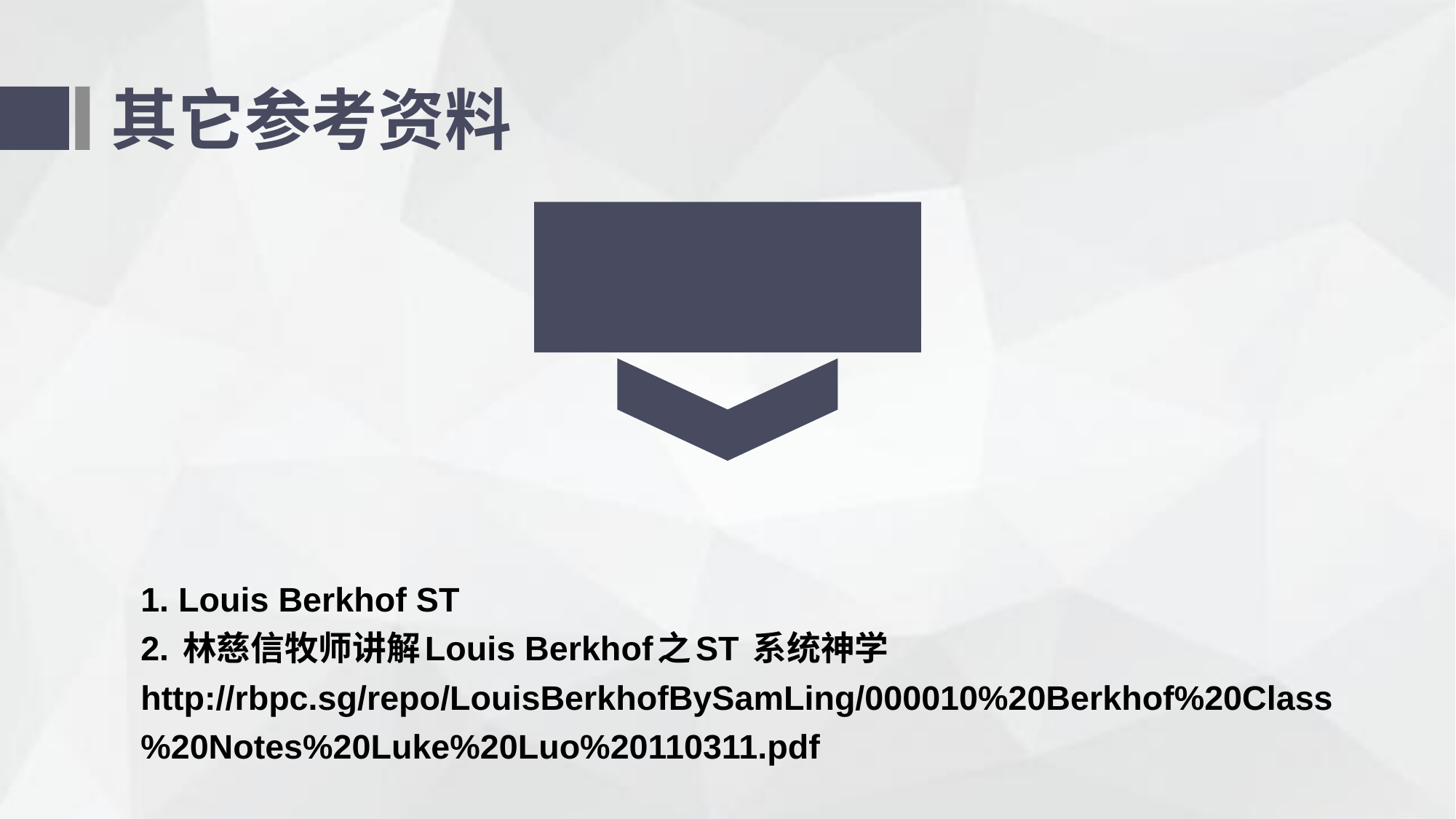

其它参考资料

1. Louis Berkhof ST
2. 林慈信牧师讲解Louis Berkhof之ST 系统神学
http://rbpc.sg/repo/LouisBerkhofBySamLing/000010%20Berkhof%20Class%20Notes%20Luke%20Luo%20110311.pdf

18